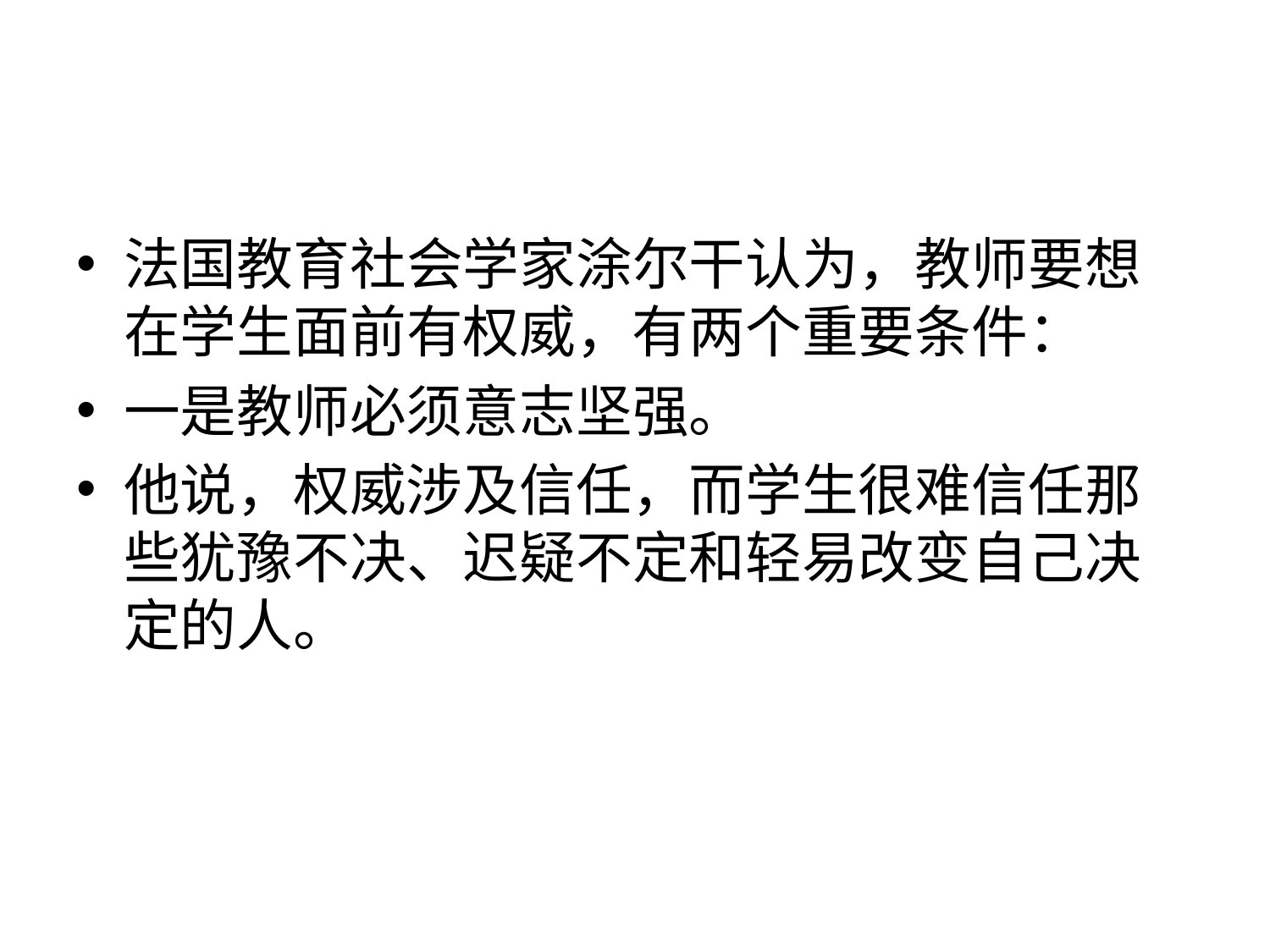

#
法国教育社会学家涂尔干认为，教师要想在学生面前有权威，有两个重要条件：
一是教师必须意志坚强。
他说，权威涉及信任，而学生很难信任那些犹豫不决、迟疑不定和轻易改变自己决定的人。